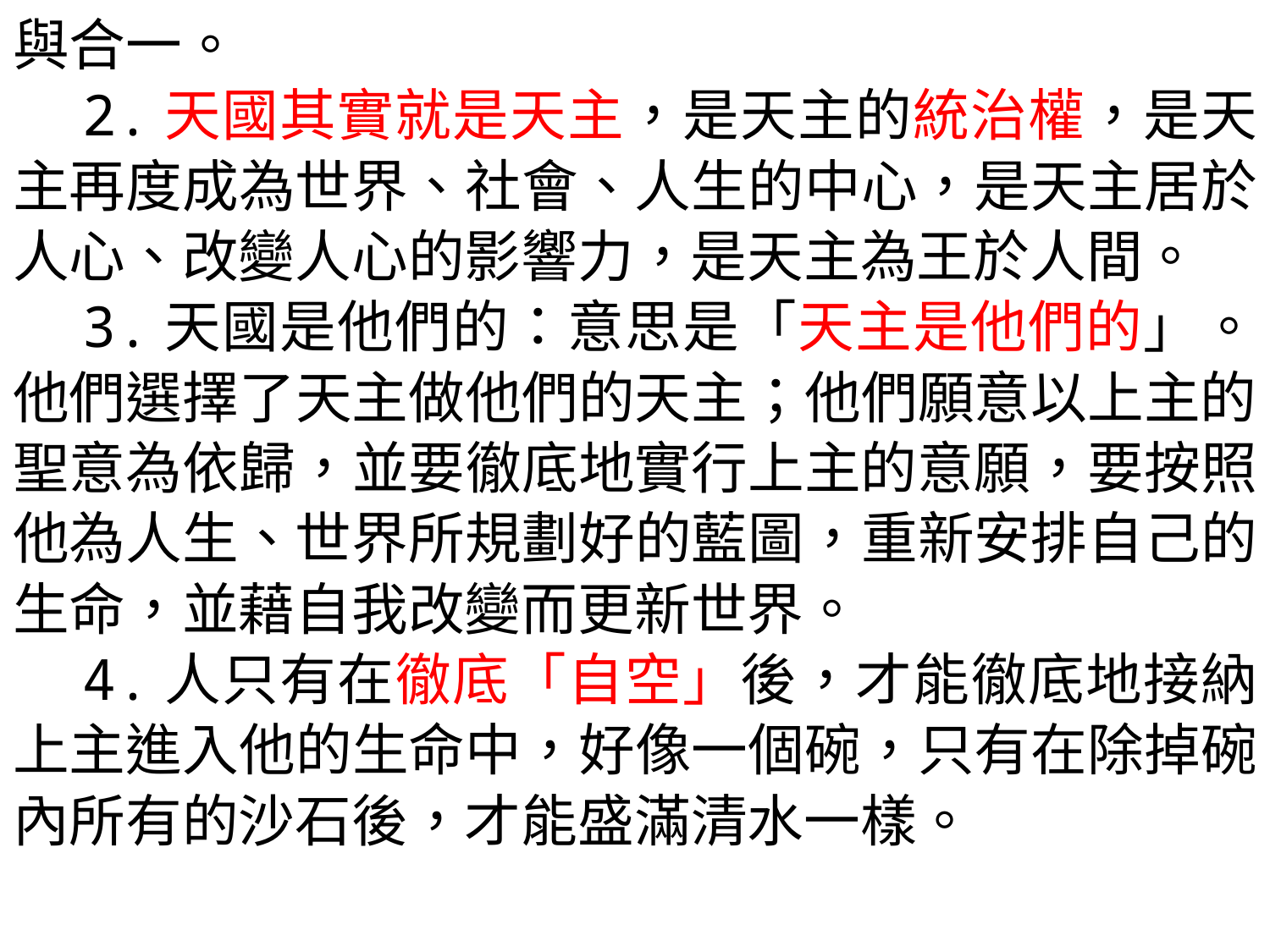

與合一。
  2.天國其實就是天主，是天主的統治權，是天主再度成為世界、社會、人生的中心，是天主居於人心、改變人心的影響力，是天主為王於人間。
  3.天國是他們的：意思是「天主是他們的」。他們選擇了天主做他們的天主；他們願意以上主的聖意為依歸，並要徹底地實行上主的意願，要按照他為人生、世界所規劃好的藍圖，重新安排自己的生命，並藉自我改變而更新世界。
  4.人只有在徹底「自空」後，才能徹底地接納上主進入他的生命中，好像一個碗，只有在除掉碗內所有的沙石後，才能盛滿清水一樣。